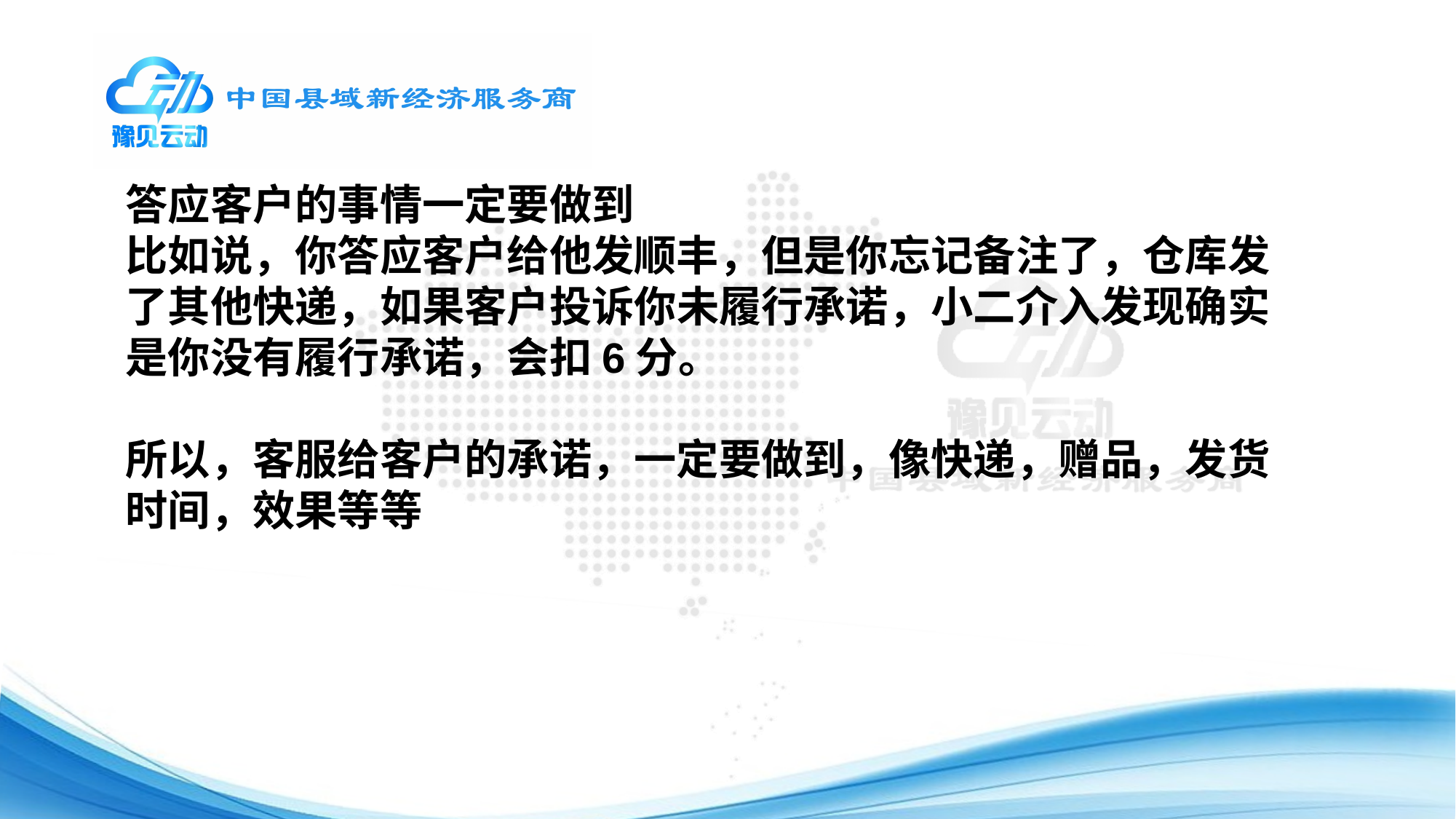

答应客户的事情一定要做到
比如说，你答应客户给他发顺丰，但是你忘记备注了，仓库发了其他快递，如果客户投诉你未履行承诺，小二介入发现确实是你没有履行承诺，会扣6分。

所以，客服给客户的承诺，一定要做到，像快递，赠品，发货时间，效果等等